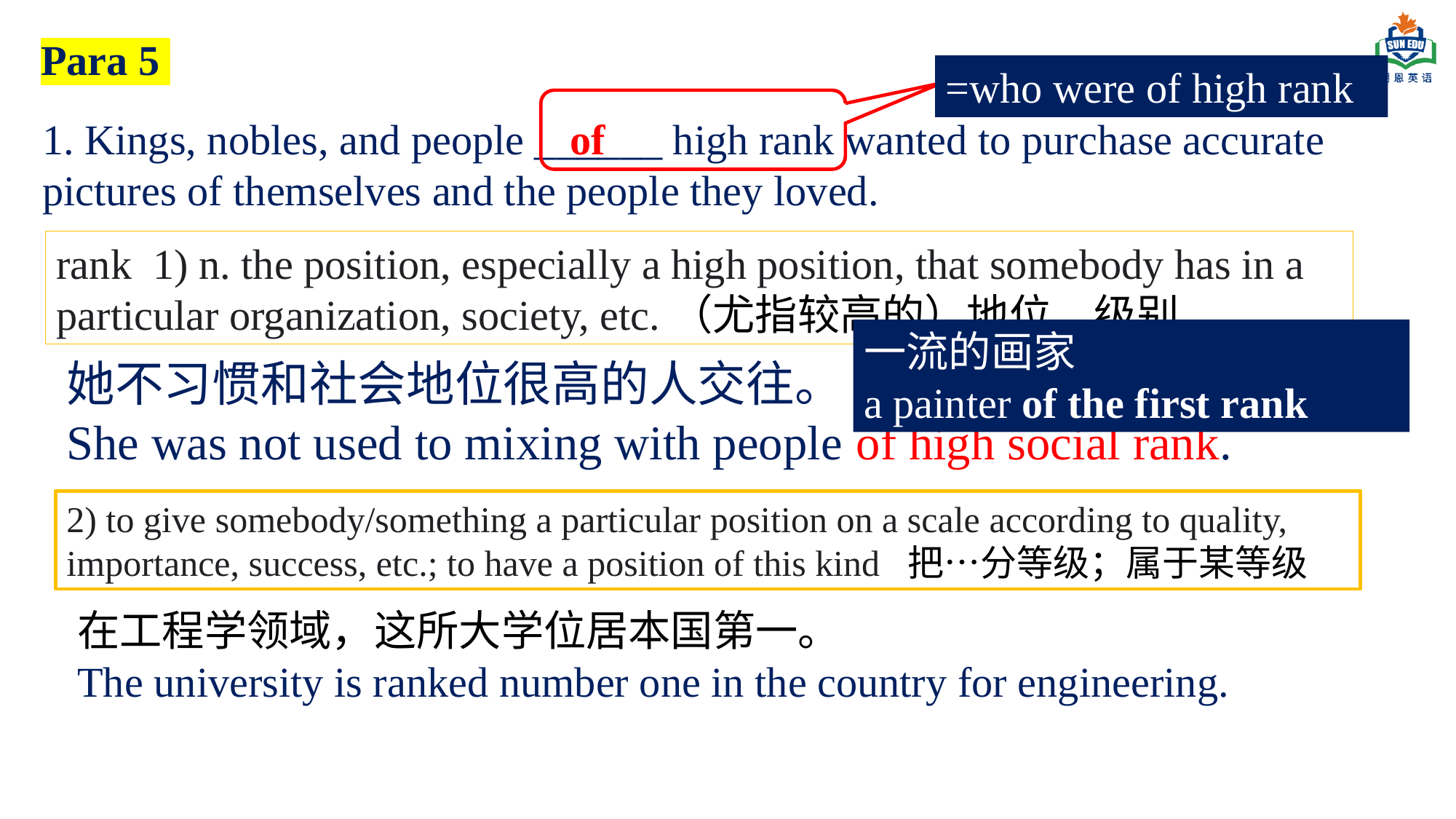

Para 5
=who were of high rank

1. Kings, nobles, and people ______ high rank wanted to purchase accurate pictures of themselves and the people they loved.
of
rank  1) n. the position, especially a high position, that somebody has in a particular organization, society, etc.（尤指较高的）地位，级别
一流的画家
a painter of the first rank
她不习惯和社会地位很高的人交往。
She was not used to mixing with people of high social rank.
2) to give somebody/something a particular position on a scale according to quality, importance, success, etc.; to have a position of this kind  把…分等级；属于某等级
在工程学领域，这所大学位居本国第一。
The university is ranked number one in the country for engineering.